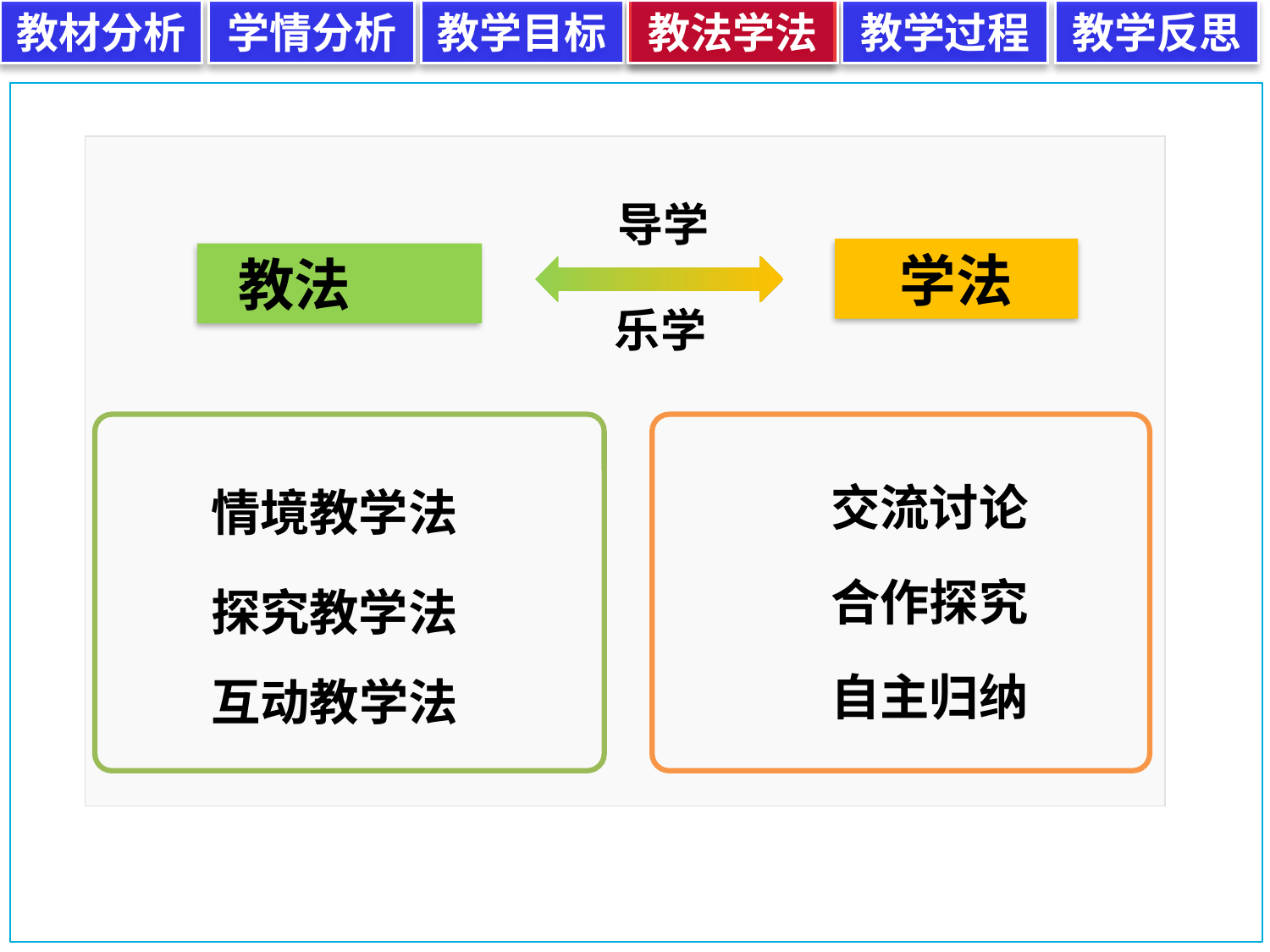

教法学法

导学
学法
教法

乐学
交流讨论

情境教学法
合作探究
探究教学法
自主归纳
互动教学法